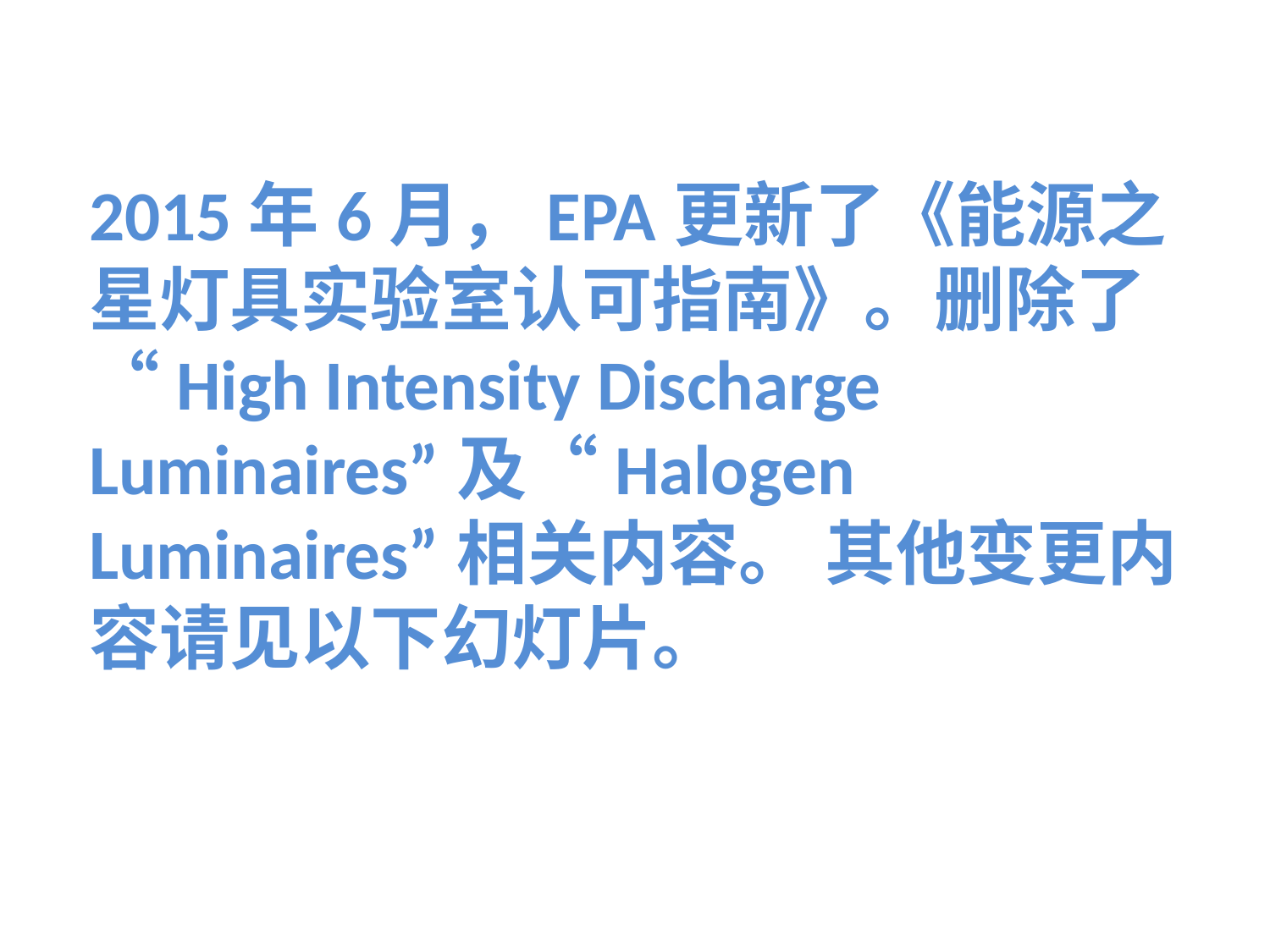

2015年6月，EPA更新了《能源之星灯具实验室认可指南》。删除了“High Intensity Discharge Luminaires”及“Halogen Luminaires”相关内容。 其他变更内容请见以下幻灯片。